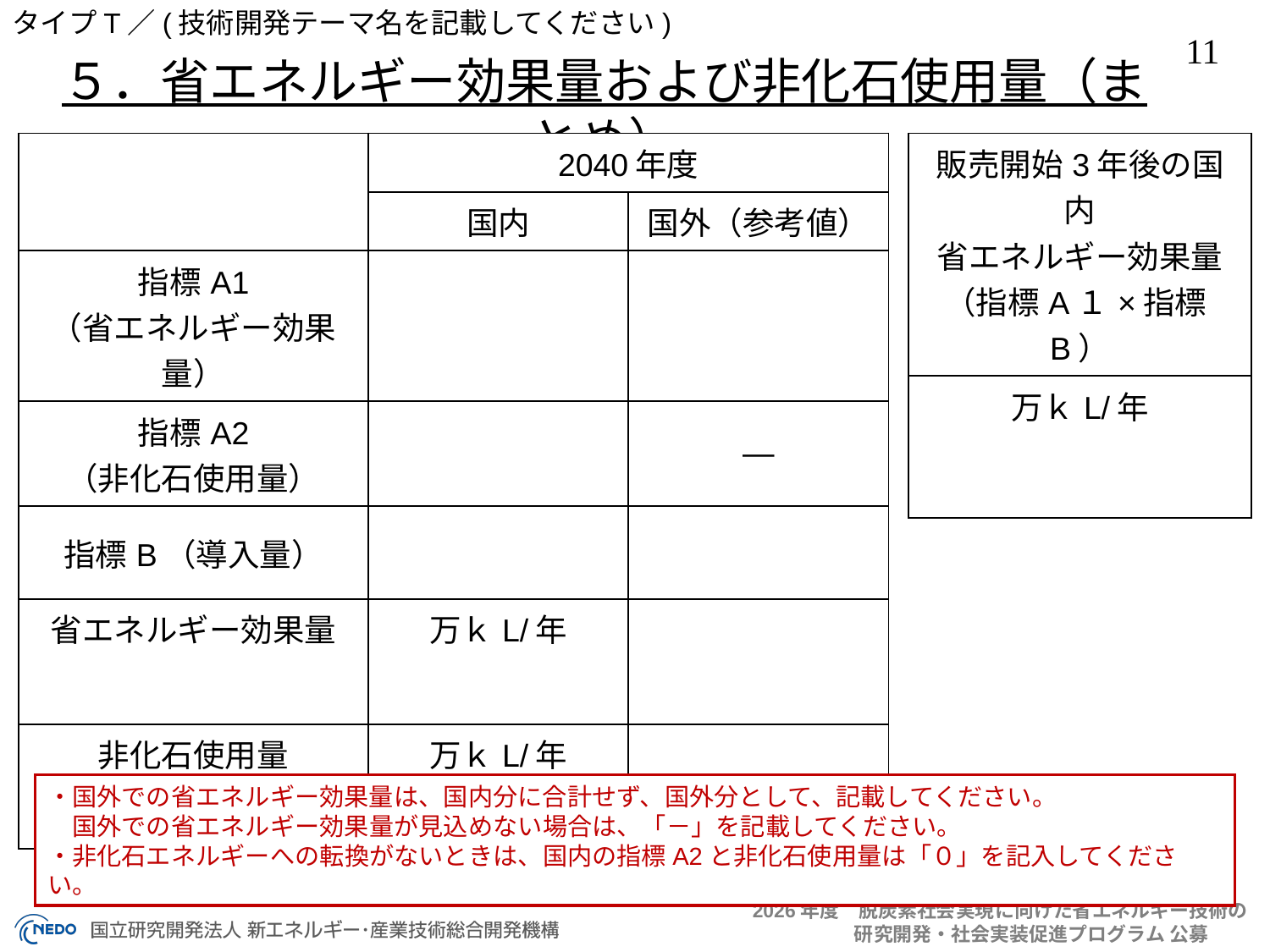

５．省エネルギー効果量および非化石使用量（まとめ）
|  | 2040年度 |  |
| --- | --- | --- |
|  | 国内 | 国外（参考値） |
| 指標A1 （省エネルギー効果量） |  |  |
| 指標A2 （非化石使用量） |  | ― |
| 指標B（導入量） |  |  |
| 省エネルギー効果量 | 万ｋL/年 |  |
| 非化石使用量 | 万ｋL/年 | ― |
| 販売開始3年後の国内 省エネルギー効果量 （指標A１×指標B） |
| --- |
| 万ｋL/年 |
・国外での省エネルギー効果量は、国内分に合計せず、国外分として、記載してください。
　国外での省エネルギー効果量が見込めない場合は、「－」を記載してください。
・非化石エネルギーへの転換がないときは、国内の指標A2と非化石使用量は「０」を記入してください。